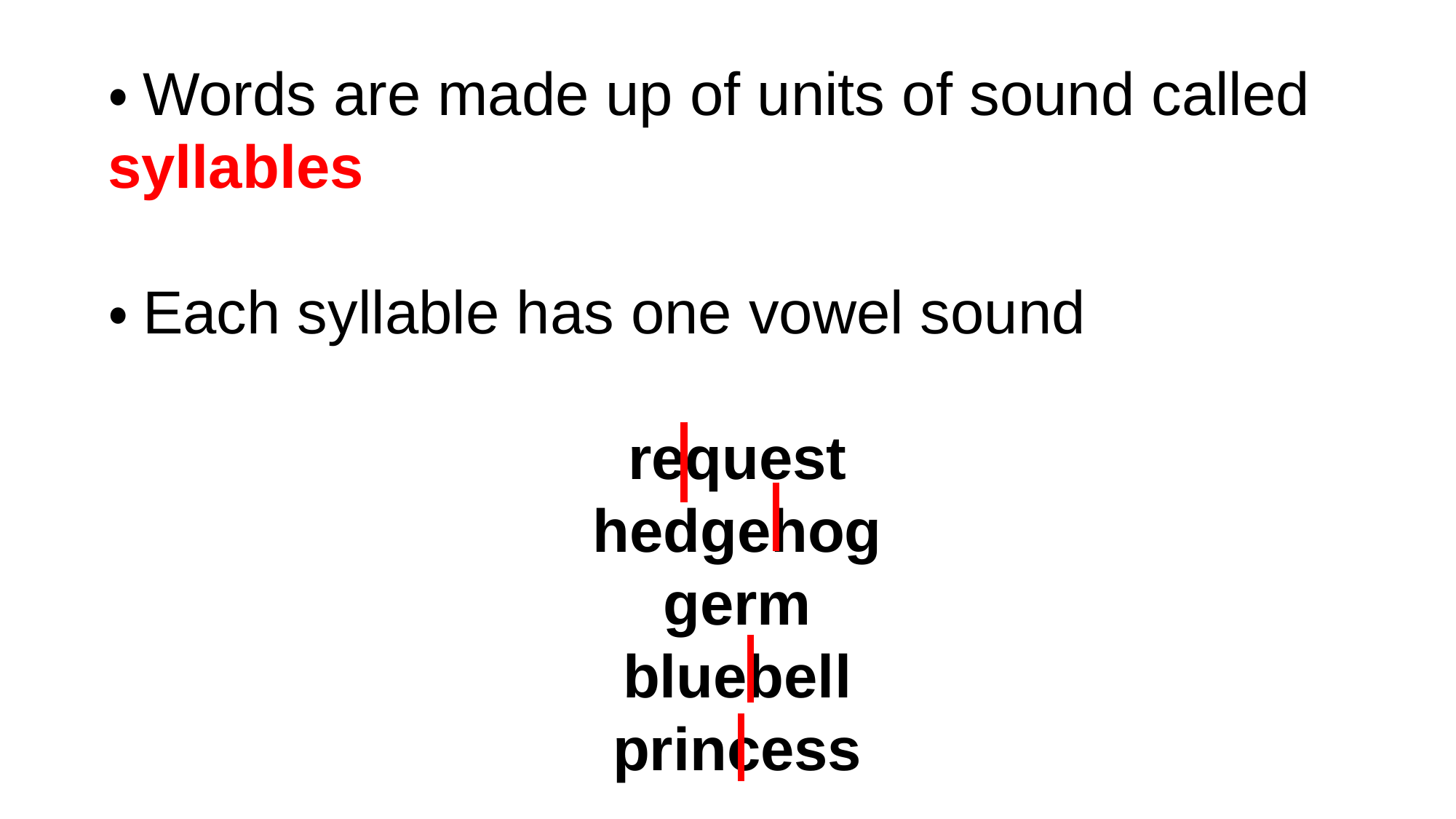

・Words are made up of units of sound called syllables

・Each syllable has one vowel sound

 request
 hedgehog
 germ
 bluebell
 princess